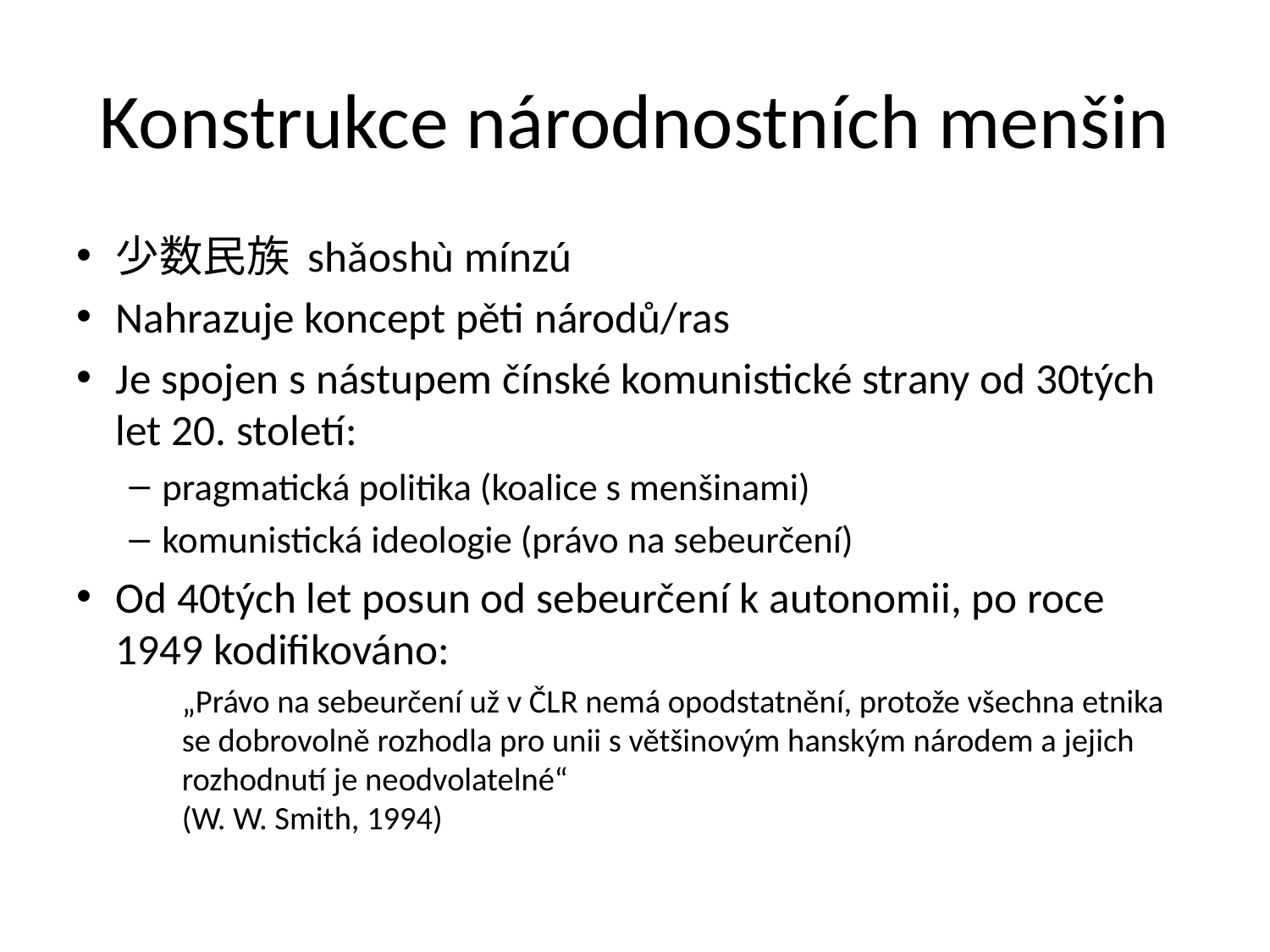

# Konstrukce národnostních menšin
少数民族 shǎoshù mínzú
Nahrazuje koncept pěti národů/ras
Je spojen s nástupem čínské komunistické strany od 30tých let 20. století:
pragmatická politika (koalice s menšinami)
komunistická ideologie (právo na sebeurčení)
Od 40tých let posun od sebeurčení k autonomii, po roce 1949 kodifikováno:
„Právo na sebeurčení už v ČLR nemá opodstatnění, protože všechna etnika se dobrovolně rozhodla pro unii s většinovým hanským národem a jejich rozhodnutí je neodvolatelné“
(W. W. Smith, 1994)